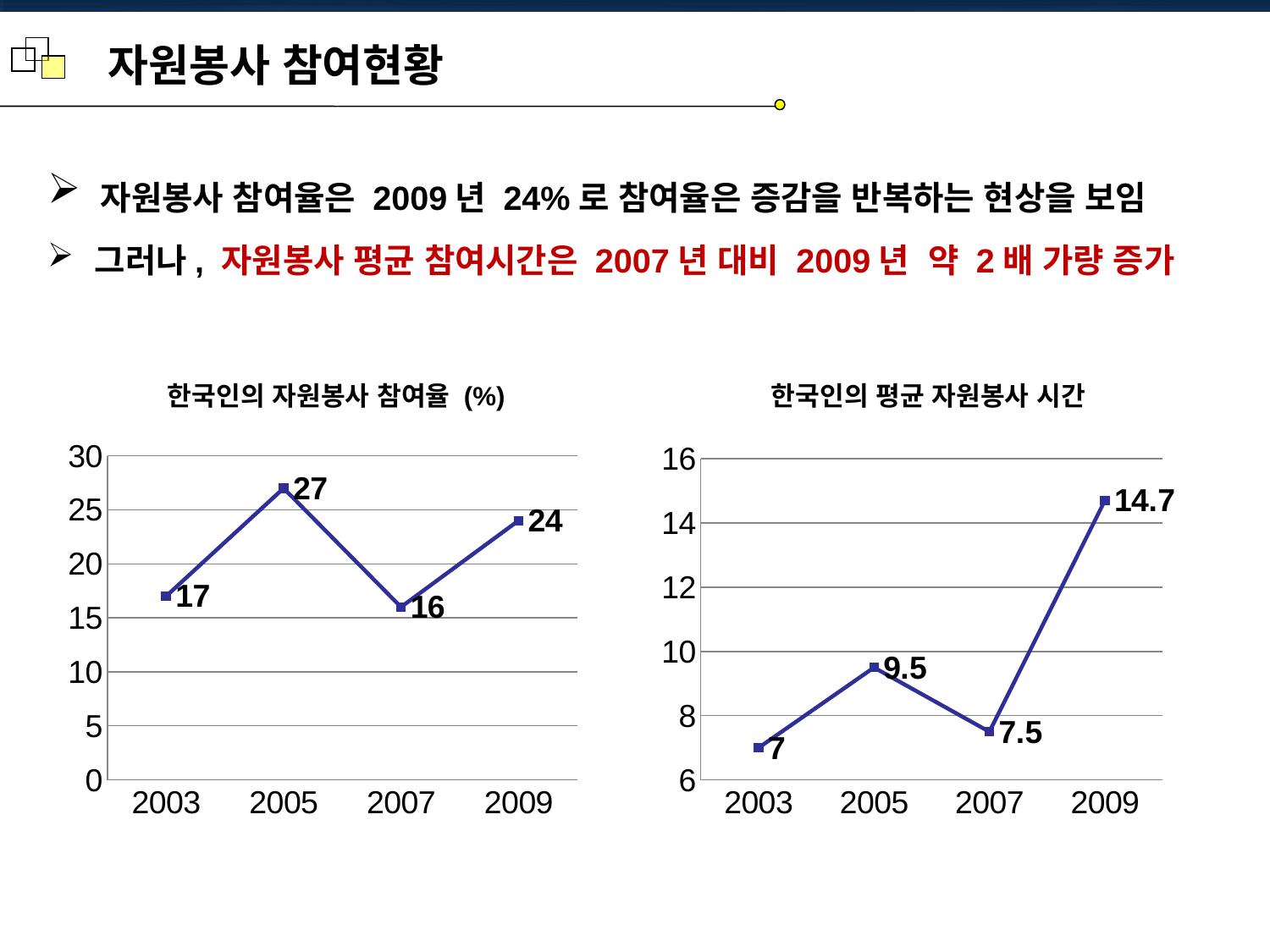

자원봉사 참여현황
 자원봉사 참여율은 2009년 24%로 참여율은 증감을 반복하는 현상을 보임
 그러나, 자원봉사 평균 참여시간은 2007년 대비 2009년  약 2배 가량 증가
한국인의 자원봉사 참여율 (%)
한국인의 평균 자원봉사 시간

### Chart

| Category | 자원봉사 참여율 |
|---|---|
| 2003 | 17.0 |
| 2005 | 27.0 |
| 2007 | 16.0 |
| 2009 | 24.0 |

### Chart

| Category | 자원봉사 시간 |
|---|---|
| 2003 | 7.0 |
| 2005 | 9.5 |
| 2007 | 7.5 |
| 2009 | 14.7 |